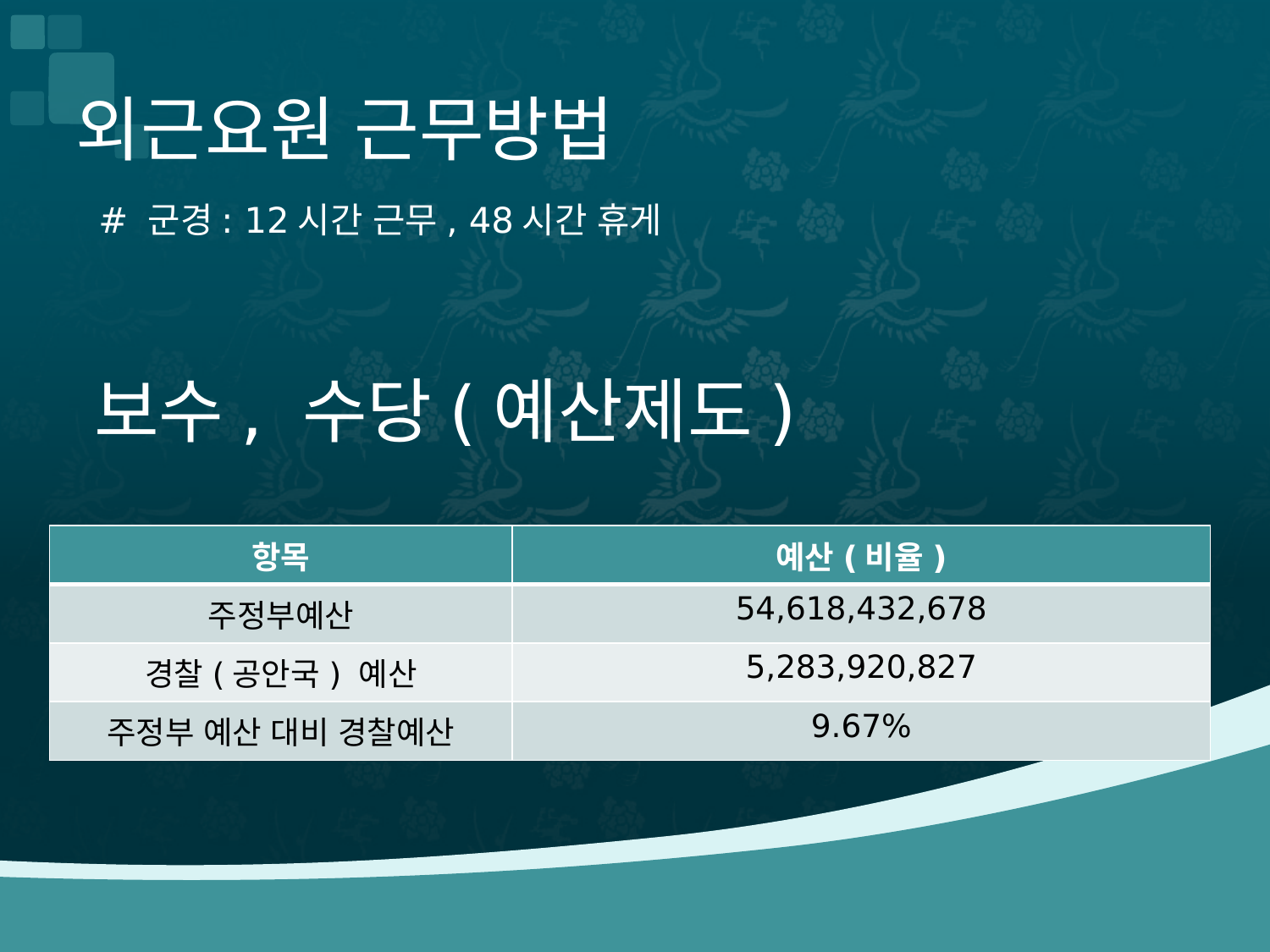

#
외근요원 근무방법
  # 군경: 12시간 근무, 48시간 휴게

 보수, 수당(예산제도)

| 항목 | 예산(비율) |
| --- | --- |
| 주정부예산 | 54,618,432,678 |
| 경찰(공안국) 예산 | 5,283,920,827 |
| 주정부 예산 대비 경찰예산 | 9.67% |